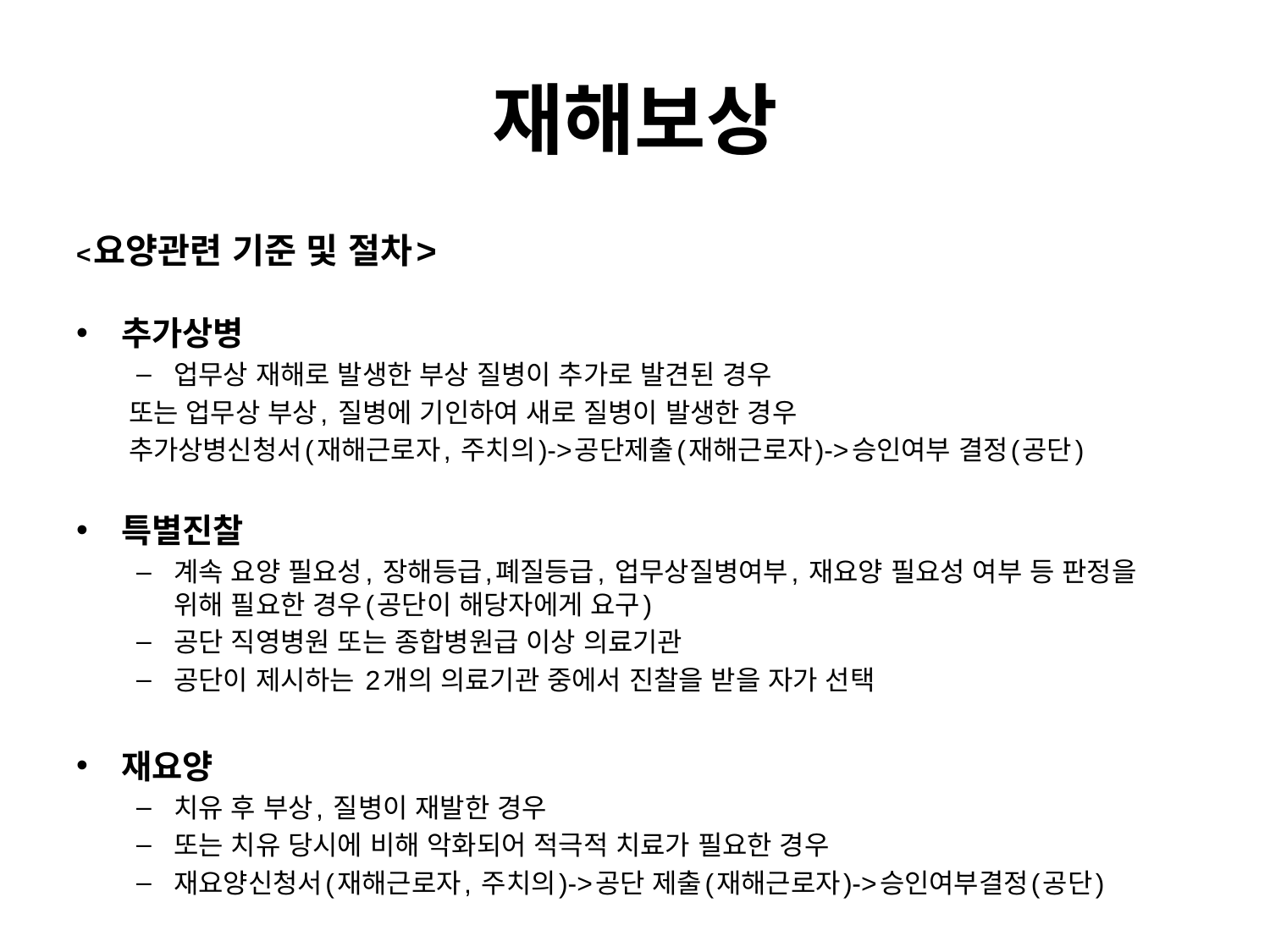

# 재해보상
<요양관련 기준 및 절차>

추가상병
업무상 재해로 발생한 부상 질병이 추가로 발견된 경우
또는 업무상 부상, 질병에 기인하여 새로 질병이 발생한 경우
추가상병신청서(재해근로자, 주치의)->공단제출(재해근로자)->승인여부 결정(공단)

특별진찰
계속 요양 필요성, 장해등급,폐질등급, 업무상질병여부, 재요양 필요성 여부 등 판정을 위해 필요한 경우(공단이 해당자에게 요구)
공단 직영병원 또는 종합병원급 이상 의료기관
공단이 제시하는 2개의 의료기관 중에서 진찰을 받을 자가 선택

재요양
치유 후 부상, 질병이 재발한 경우
또는 치유 당시에 비해 악화되어 적극적 치료가 필요한 경우
재요양신청서(재해근로자, 주치의)->공단 제출(재해근로자)->승인여부결정(공단)